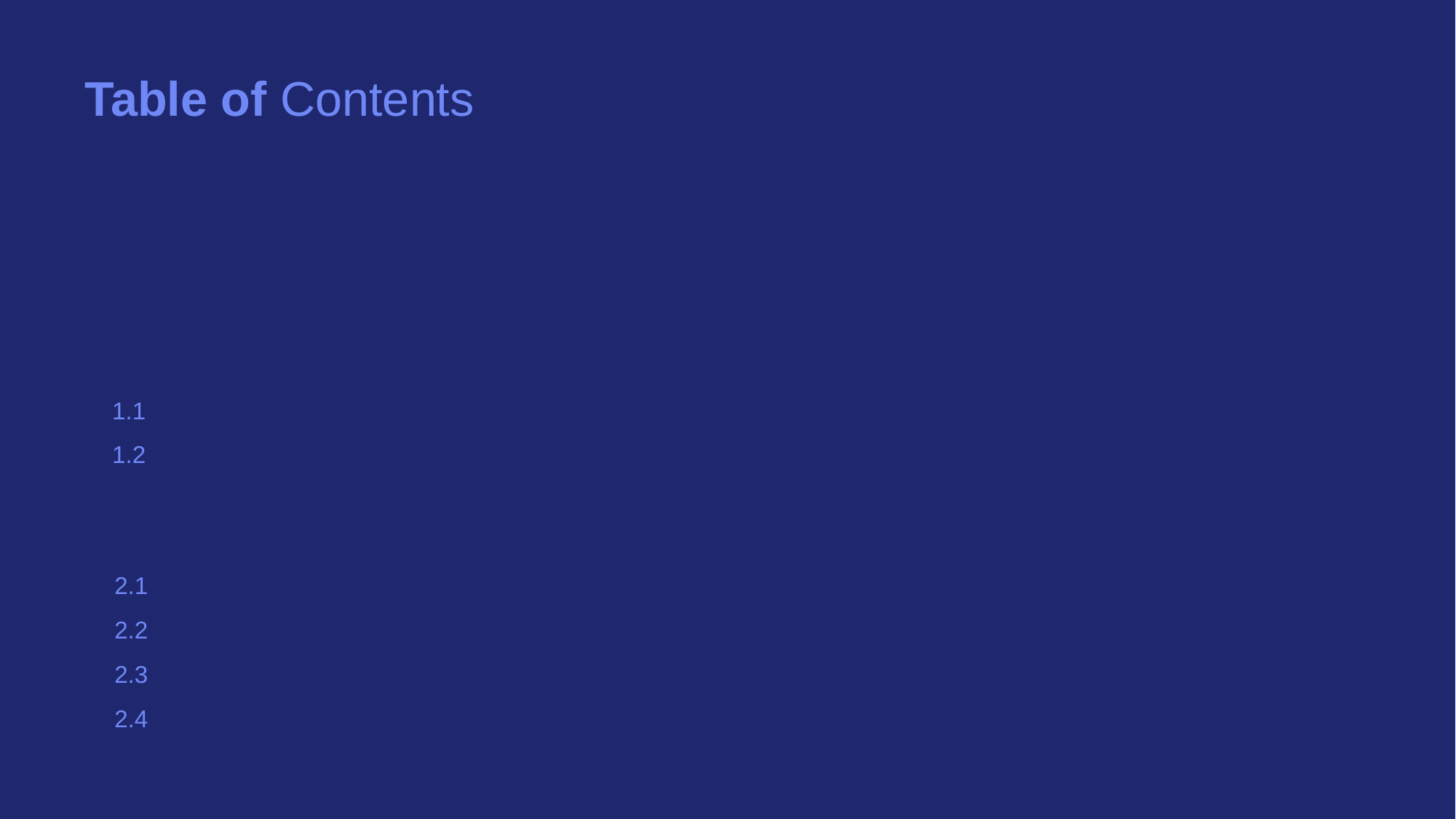

Table of Contents
1. Needs
1.1  배포 최적화
1.2  효율성
2. How We Addressed the Needs
2.1  오케스트로 자동화, Contra-PAM
2.2  배포 자동화
2.3  운영 자동화
2.4  보안 자동화